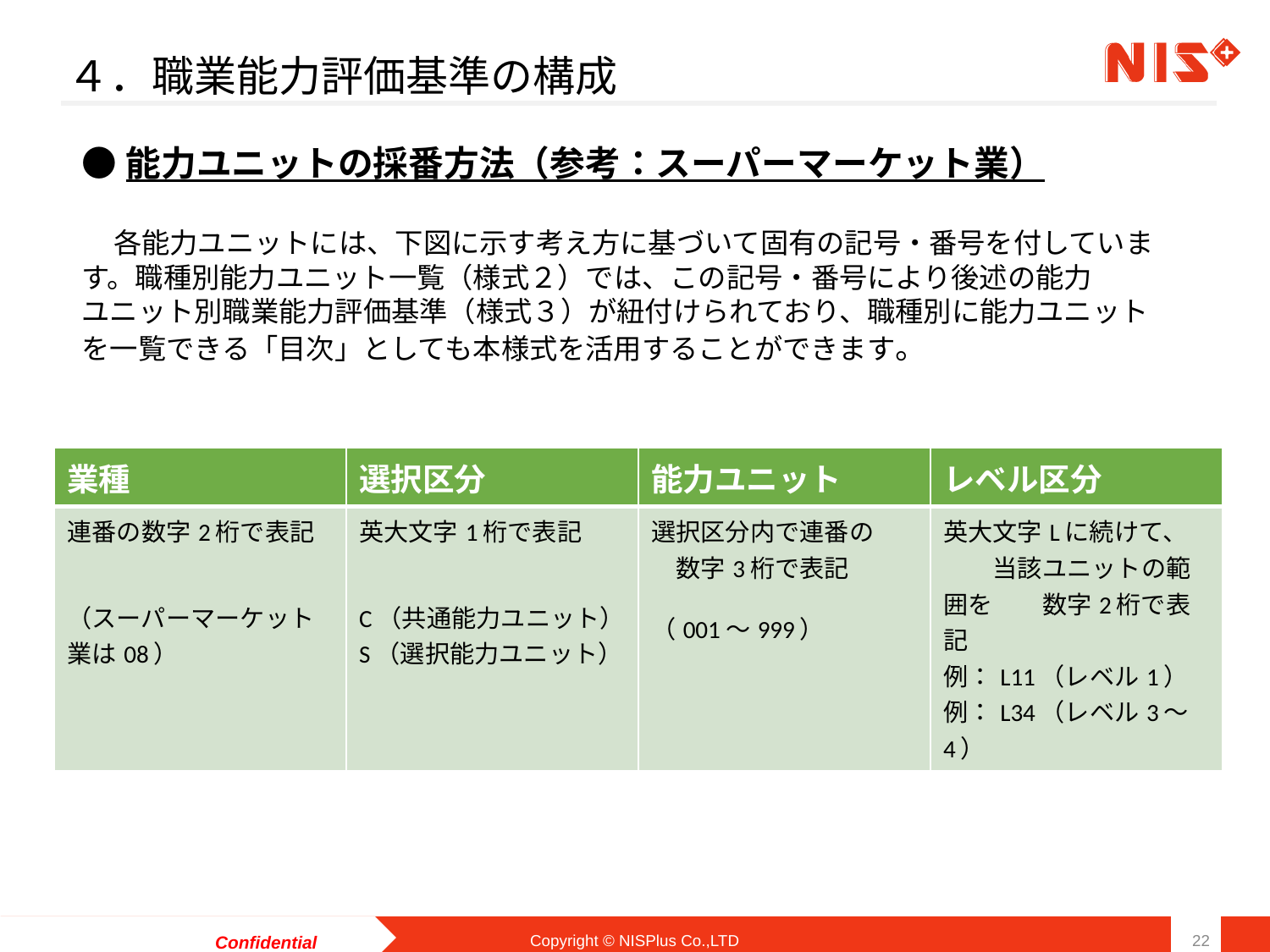

# ４．職業能力評価基準の構成
●能力ユニットの採番方法（参考：スーパーマーケット業）

　各能力ユニットには、下図に示す考え方に基づいて固有の記号・番号を付しています。職種別能力ユニット一覧（様式２）では、この記号・番号により後述の能力　　ユニット別職業能力評価基準（様式３）が紐付けられており、職種別に能力ユニットを一覧できる「目次」としても本様式を活用することができます。

| 業種 | 選択区分 | 能力ユニット | レベル区分 |
| --- | --- | --- | --- |
| 連番の数字2桁で表記 （スーパーマーケット業は08） | 英大文字1桁で表記 C（共通能力ユニット） S（選択能力ユニット） | 選択区分内で連番の　　数字3桁で表記 （001～999） | 英大文字Lに続けて、　　当該ユニットの範囲を　　数字2桁で表記 例：L11（レベル1） 例：L34（レベル3～4） |
Copyright © NISPlus Co.,LTD
22